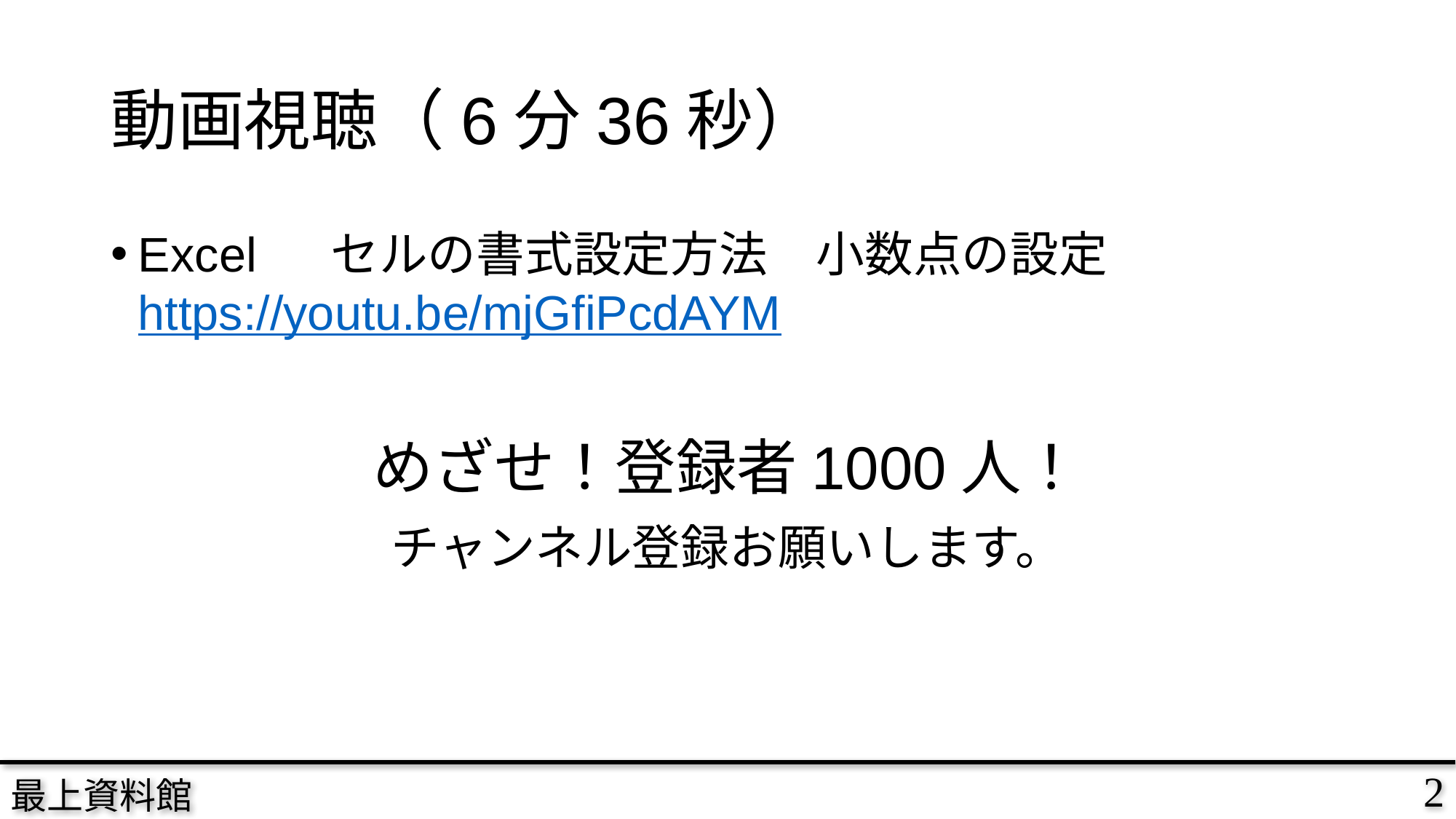

# 動画視聴（6分36秒）
Excel 　セルの書式設定方法　小数点の設定
https://youtu.be/mjGfiPcdAYM

めざせ！登録者1000人！
チャンネル登録お願いします。